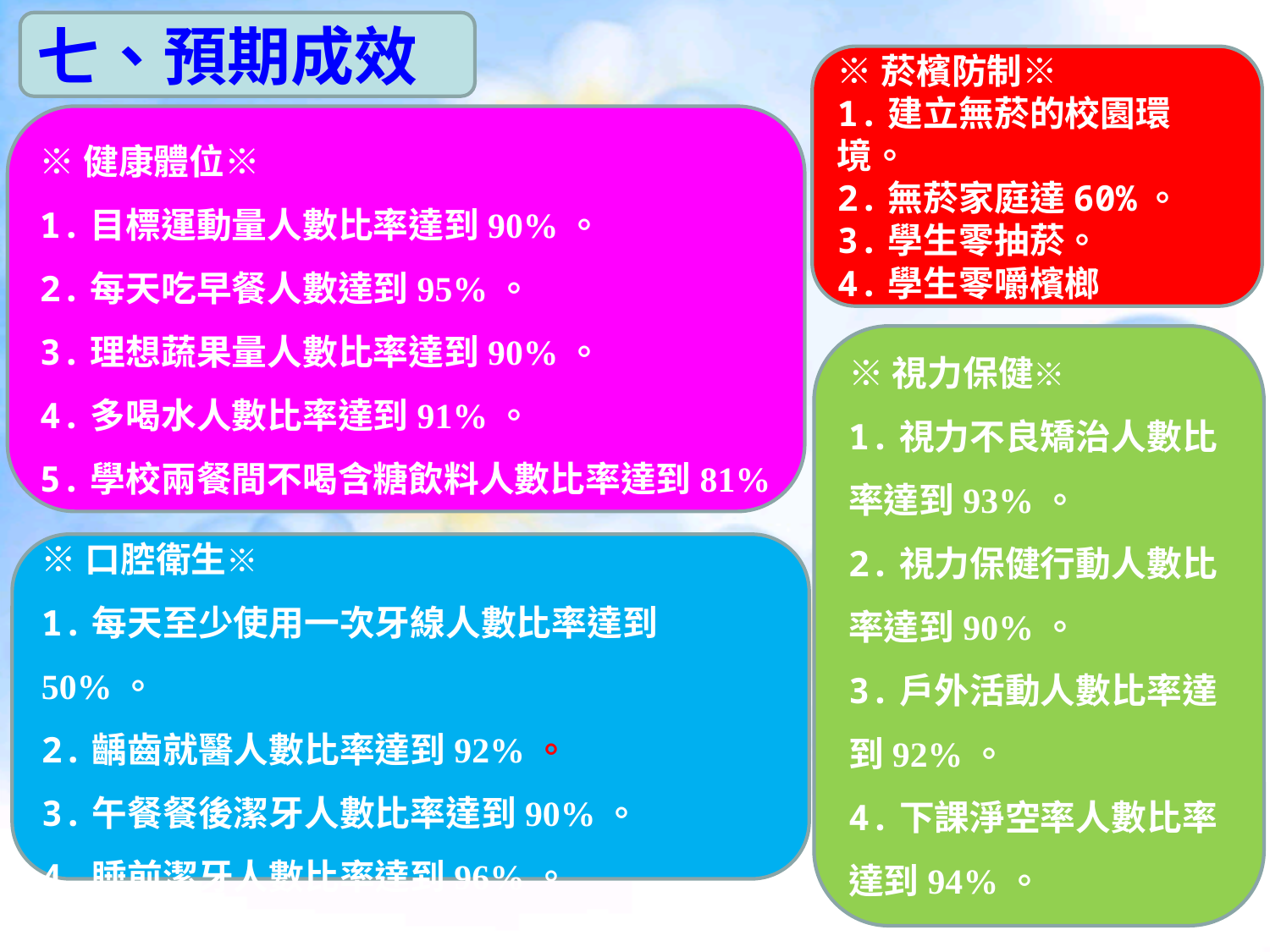

七、預期成效
※菸檳防制※
1.建立無菸的校園環境。
2.無菸家庭達60%。
3.學生零抽菸。
4.學生零嚼檳榔
※健康體位※
1.目標運動量人數比率達到90%。
2.每天吃早餐人數達到95%。
3.理想蔬果量人數比率達到90%。
4.多喝水人數比率達到91%。
5.學校兩餐間不喝含糖飲料人數比率達到81%

※視力保健※
1.視力不良矯治人數比率達到93%。
2.視力保健行動人數比率達到90%。
3.戶外活動人數比率達到92%。
4.下課淨空率人數比率達到94%。
※口腔衛生※
1.每天至少使用一次牙線人數比率達到50%。
2.齲齒就醫人數比率達到92%。
3.午餐餐後潔牙人數比率達到90%。
4.睡前潔牙人數比率達到96%。